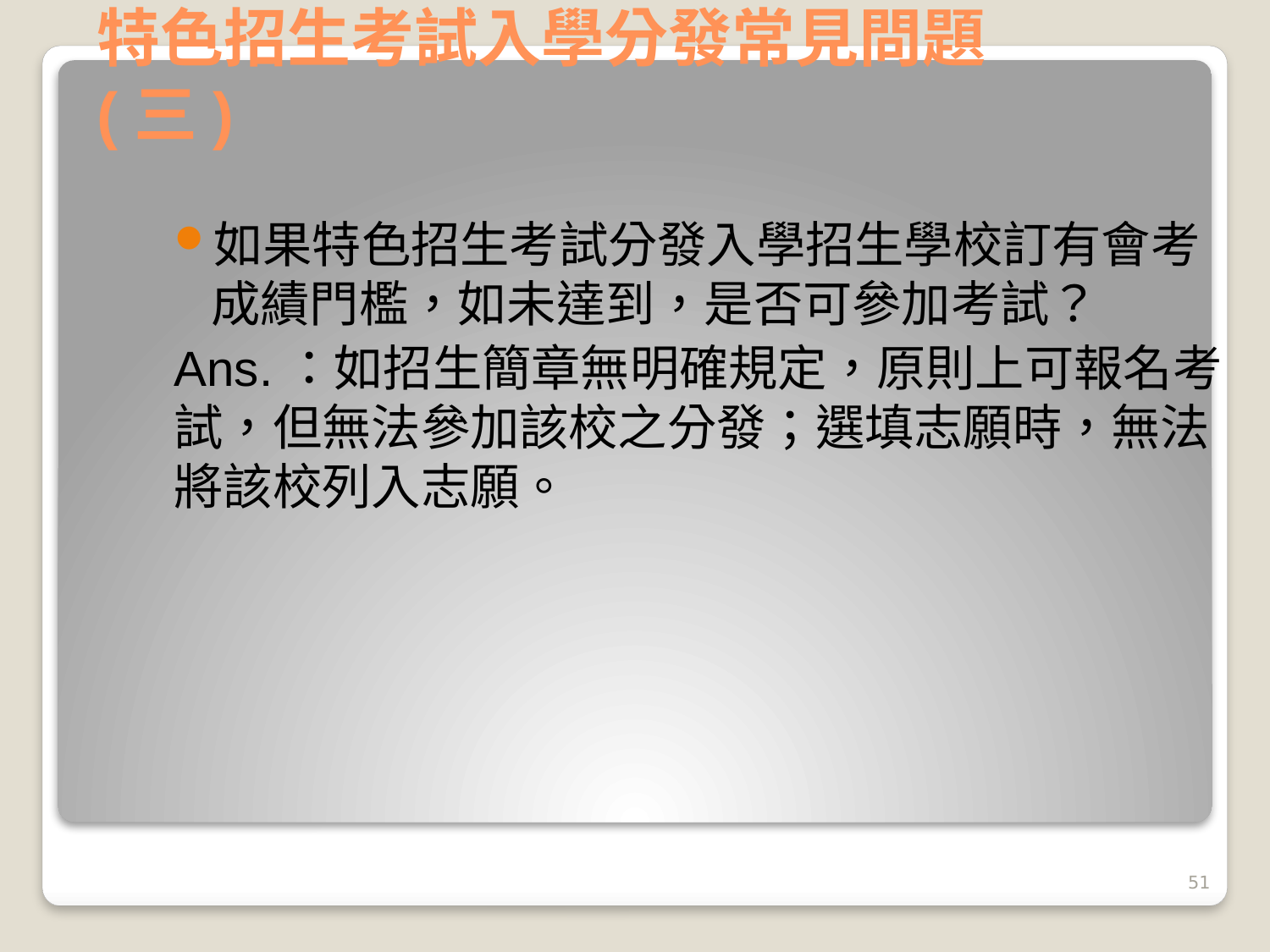

# 特色招生考試入學分發常見問題(三)
如果特色招生考試分發入學招生學校訂有會考成績門檻，如未達到，是否可參加考試？
Ans.：如招生簡章無明確規定，原則上可報名考試，但無法參加該校之分發；選填志願時，無法將該校列入志願。

51